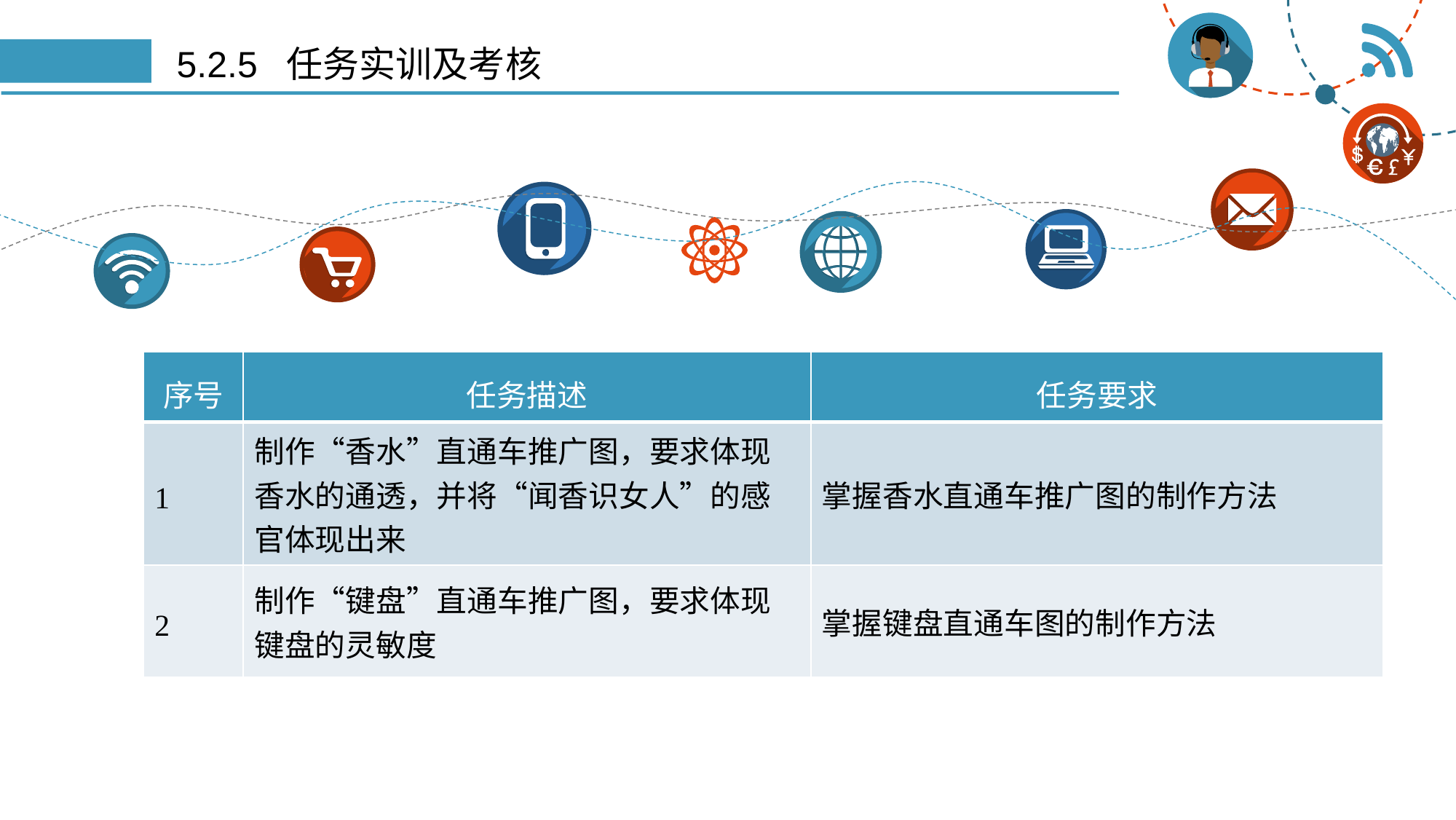

# 5.2.5  任务实训及考核

| 序号 | 任务描述 | 任务要求 |
| --- | --- | --- |
| 1 | 制作“香水”直通车推广图，要求体现 香水的通透，并将“闻香识女人”的感 官体现出来 | 掌握香水直通车推广图的制作方法 |
| 2 | 制作“键盘”直通车推广图，要求体现 键盘的灵敏度 | 掌握键盘直通车图的制作方法 |